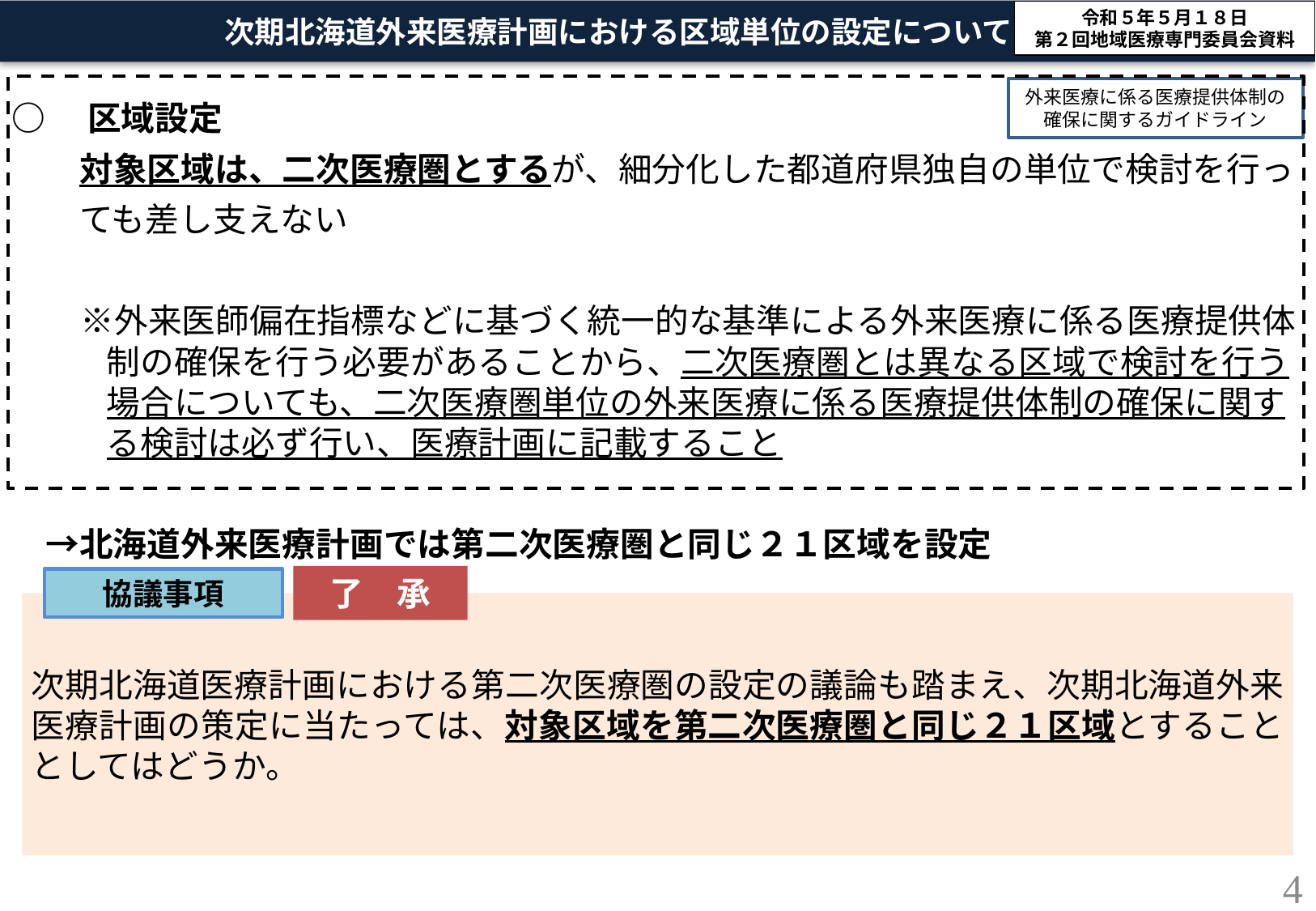

次期北海道外来医療計画における区域単位の設定について
令和５年５月１８日
第２回地域医療専門委員会資料

外来医療に係る医療提供体制の
確保に関するガイドライン
○　区域設定
　　対象区域は、二次医療圏とするが、細分化した都道府県独自の単位で検討を行っ
　　ても差し支えない

　※外来医師偏在指標などに基づく統一的な基準による外来医療に係る医療提供体制の確保を行う必要があることから、二次医療圏とは異なる区域で検討を行う場合についても、二次医療圏単位の外来医療に係る医療提供体制の確保に関する検討は必ず行い、医療計画に記載すること

　→北海道外来医療計画では第二次医療圏と同じ２１区域を設定

了　承
協議事項
次期北海道医療計画における第二次医療圏の設定の議論も踏まえ、次期北海道外来医療計画の策定に当たっては、対象区域を第二次医療圏と同じ２１区域とすることとしてはどうか。
4